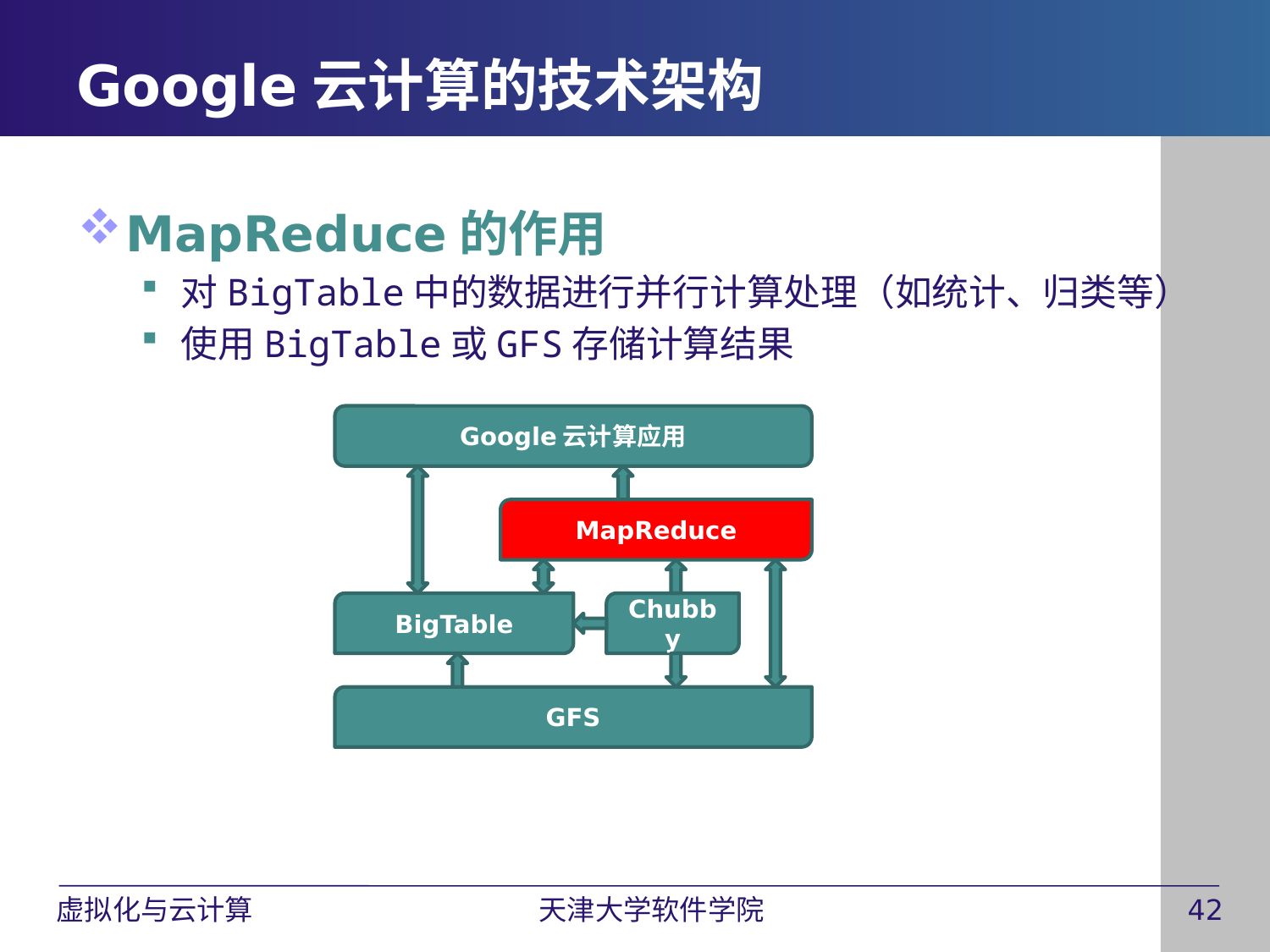

Google云计算的技术架构
MapReduce的作用
对BigTable中的数据进行并行计算处理（如统计、归类等）
使用BigTable或GFS存储计算结果
Google云计算应用

MapReduce

BigTable
Chubby

GFS